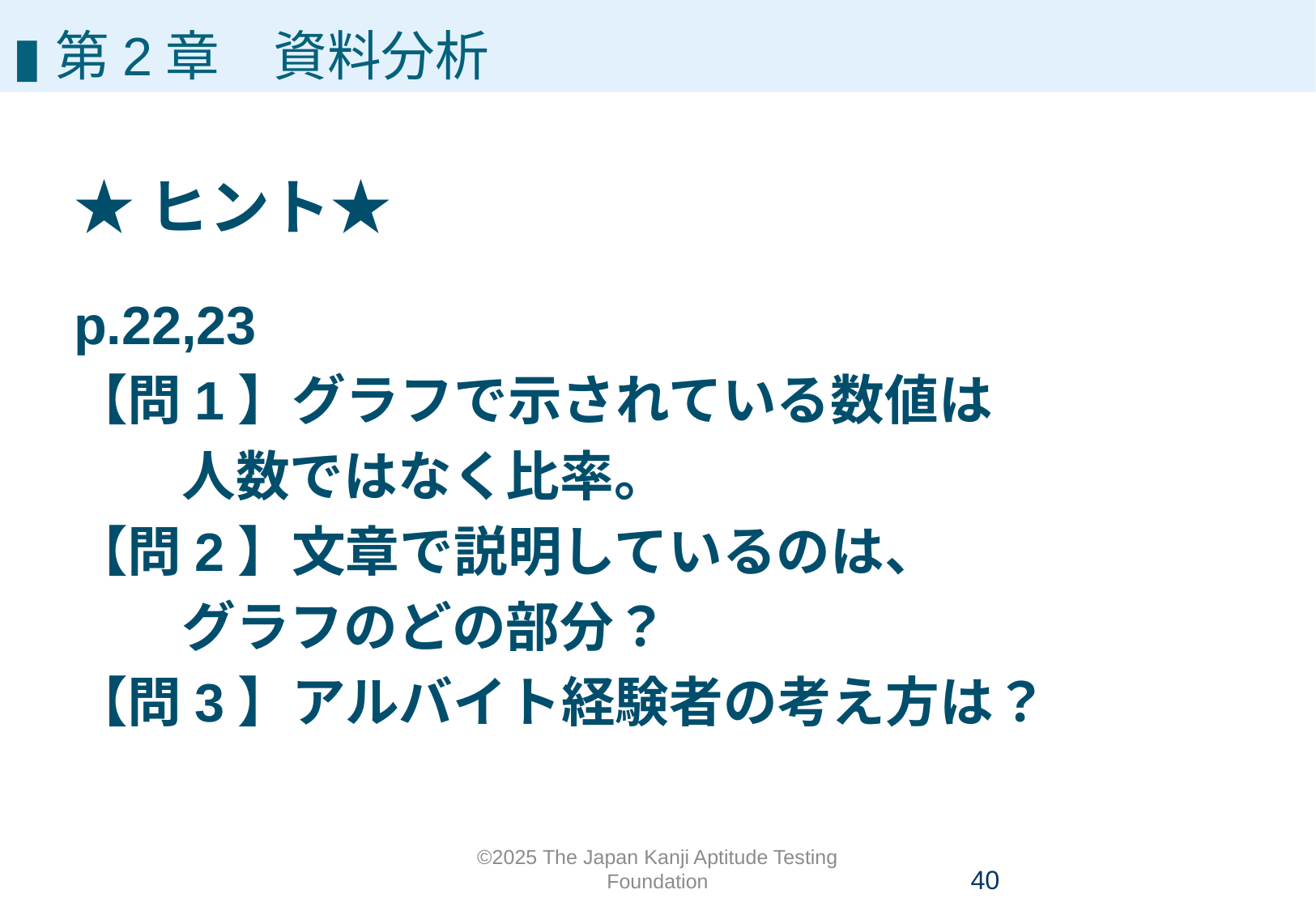

▮第2章　資料分析
★ヒント★

p.22,23
【問1】グラフで示されている数値は
　　人数ではなく比率。
【問2】文章で説明しているのは、
　　グラフのどの部分？
【問3】アルバイト経験者の考え方は？

©2025 The Japan Kanji Aptitude Testing Foundation
40